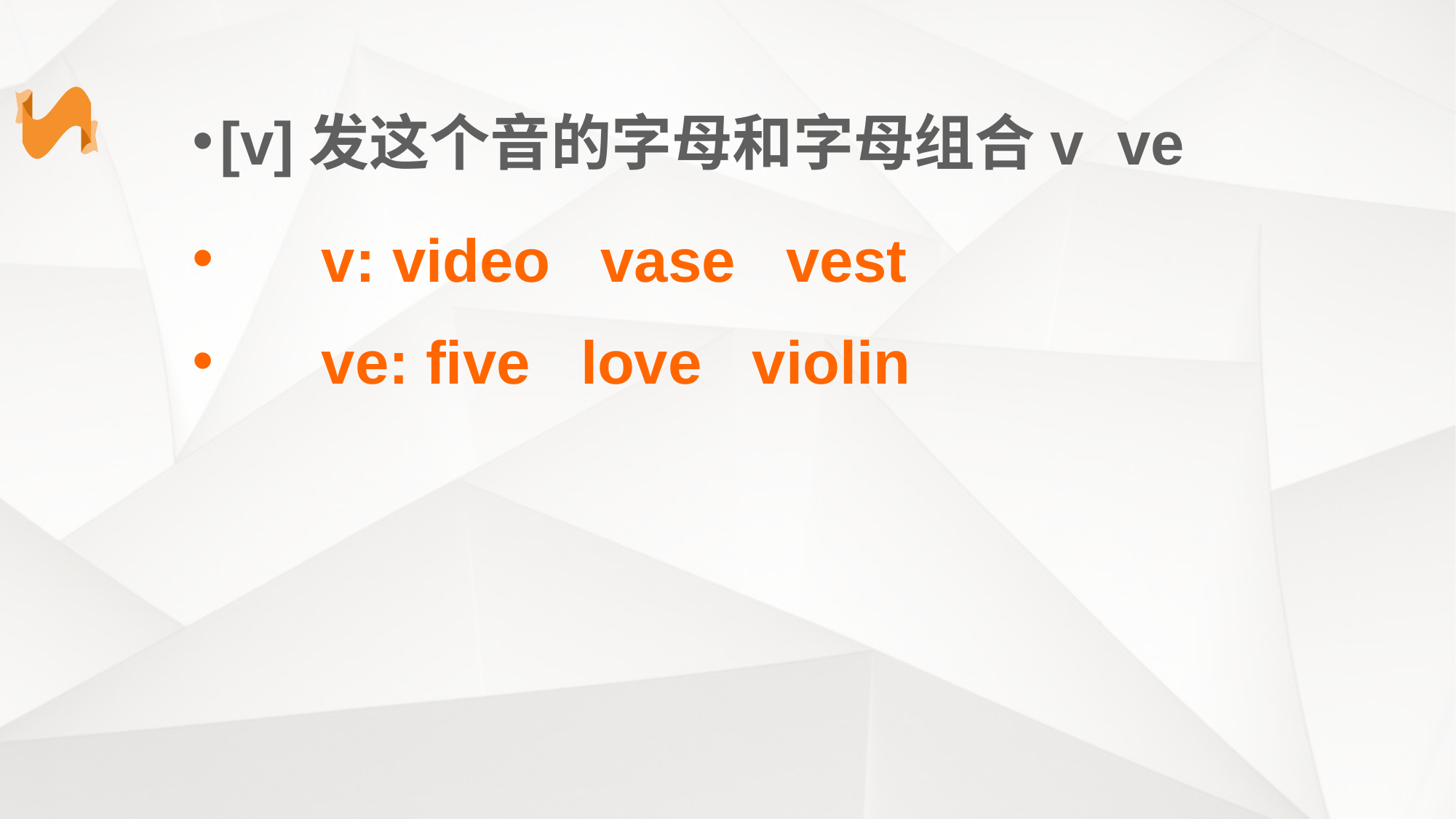

[v]发这个音的字母和字母组合v  ve
      v: video   vase   vest
      ve: five   love   violin